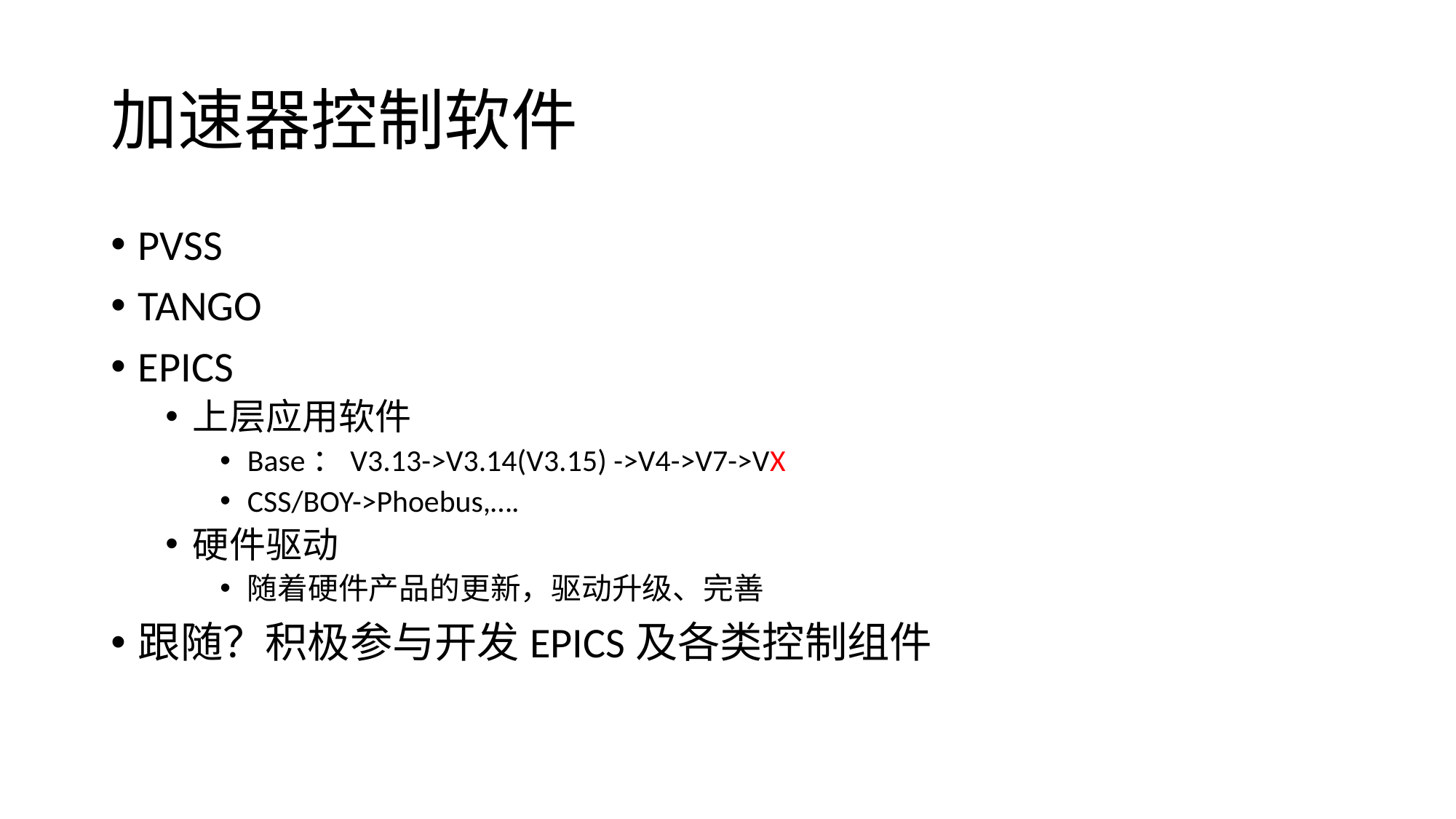

# 加速器控制软件
PVSS
TANGO
EPICS
上层应用软件
Base：V3.13->V3.14(V3.15) ->V4->V7->VX
CSS/BOY->Phoebus,….
硬件驱动
随着硬件产品的更新，驱动升级、完善
跟随？积极参与开发EPICS及各类控制组件